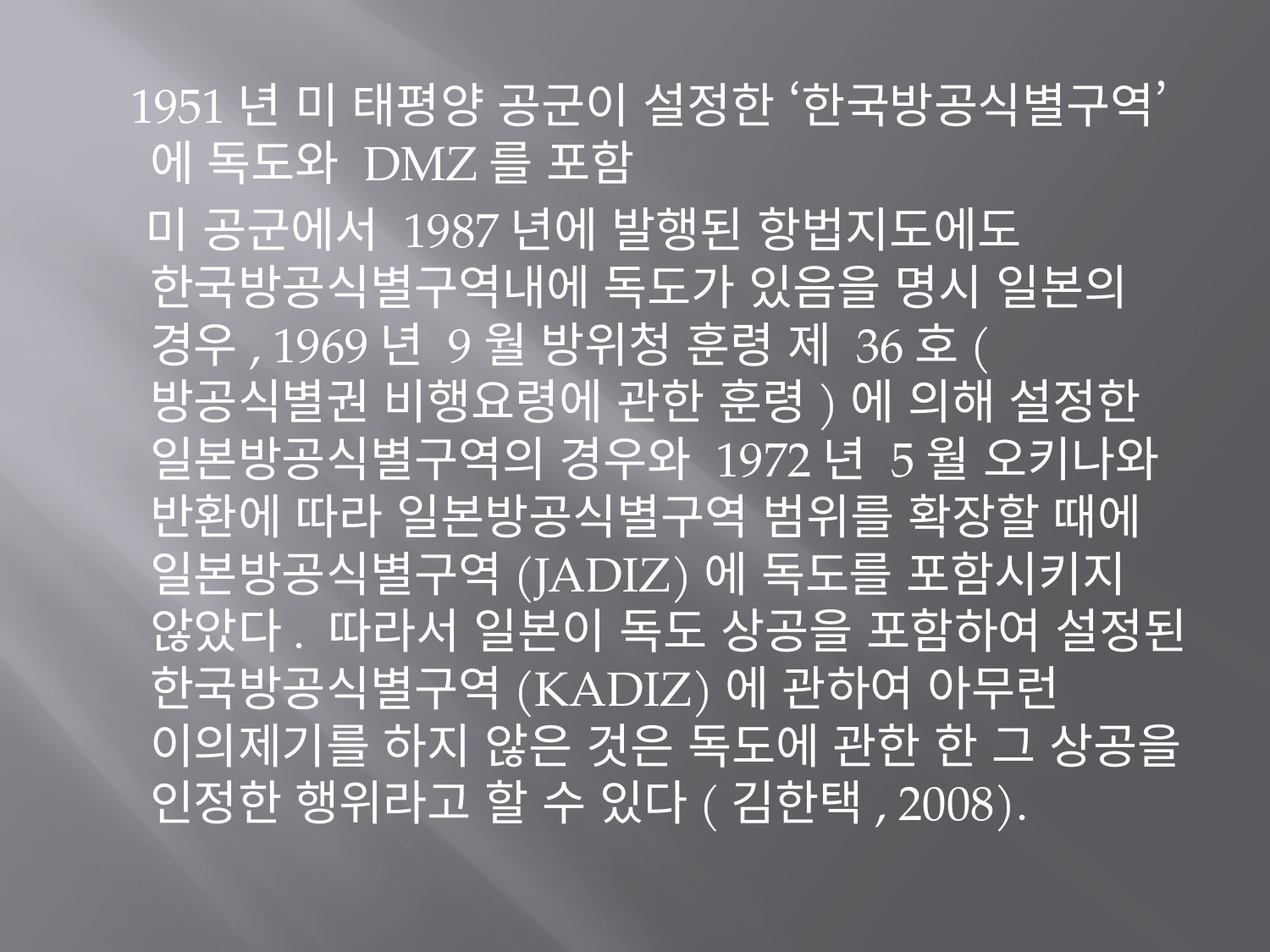

1951년 미 태평양 공군이 설정한 ‘한국방공식별구역’에 독도와 DMZ를 포함
   미 공군에서 1987년에 발행된 항법지도에도 한국방공식별구역내에 독도가 있음을 명시 일본의 경우, 1969년 9월 방위청 훈령 제 36호(방공식별권 비행요령에 관한 훈령)에 의해 설정한 일본방공식별구역의 경우와 1972년 5월 오키나와 반환에 따라 일본방공식별구역 범위를 확장할 때에 일본방공식별구역(JADIZ)에 독도를 포함시키지 않았다. 따라서 일본이 독도 상공을 포함하여 설정된 한국방공식별구역(KADIZ)에 관하여 아무런 이의제기를 하지 않은 것은 독도에 관한 한 그 상공을 인정한 행위라고 할 수 있다(김한택, 2008).